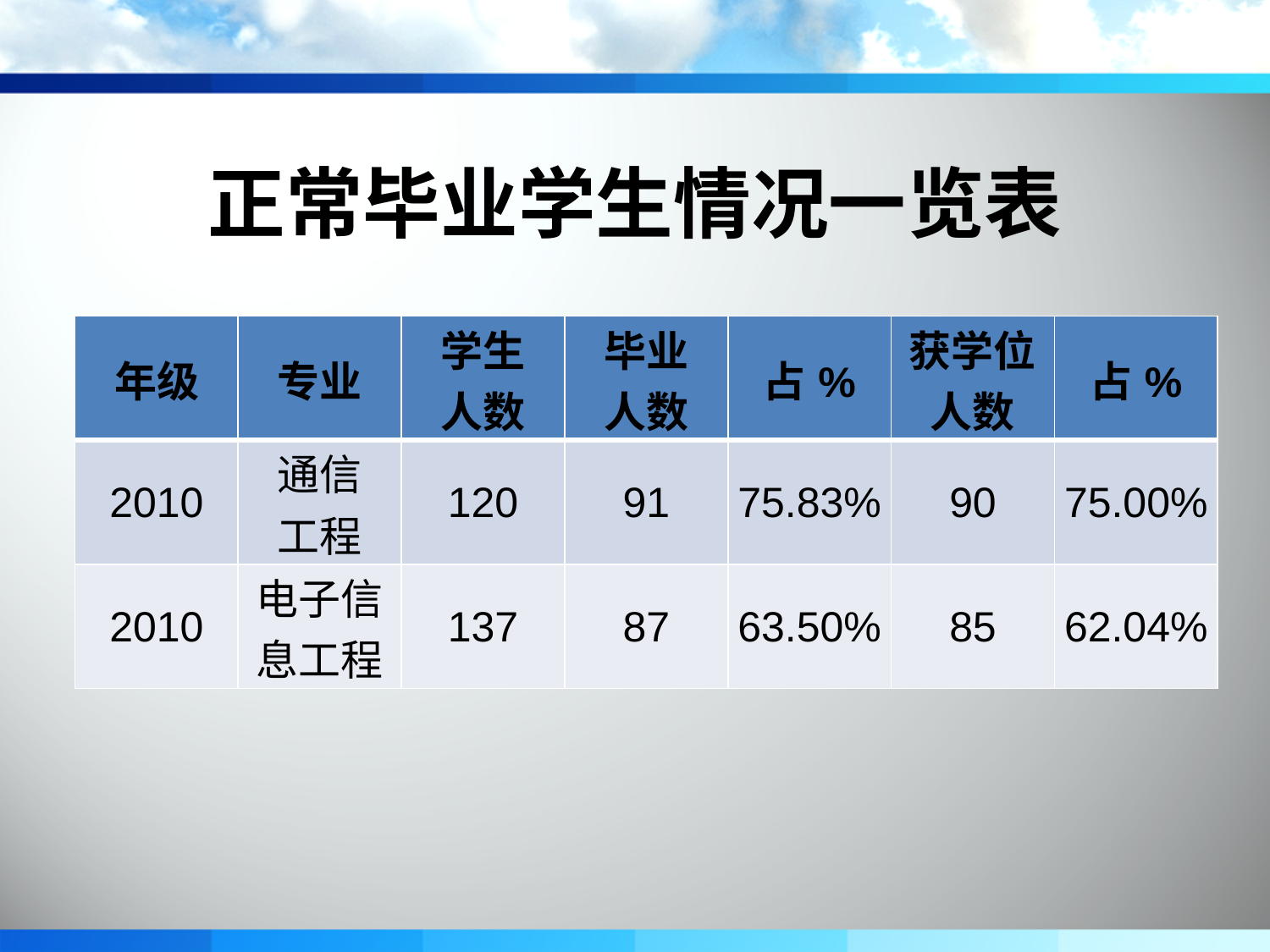

# 正常毕业学生情况一览表
| 年级 | 专业 | 学生 人数 | 毕业 人数 | 占% | 获学位人数 | 占% |
| --- | --- | --- | --- | --- | --- | --- |
| 2010 | 通信 工程 | 120 | 91 | 75.83% | 90 | 75.00% |
| 2010 | 电子信息工程 | 137 | 87 | 63.50% | 85 | 62.04% |